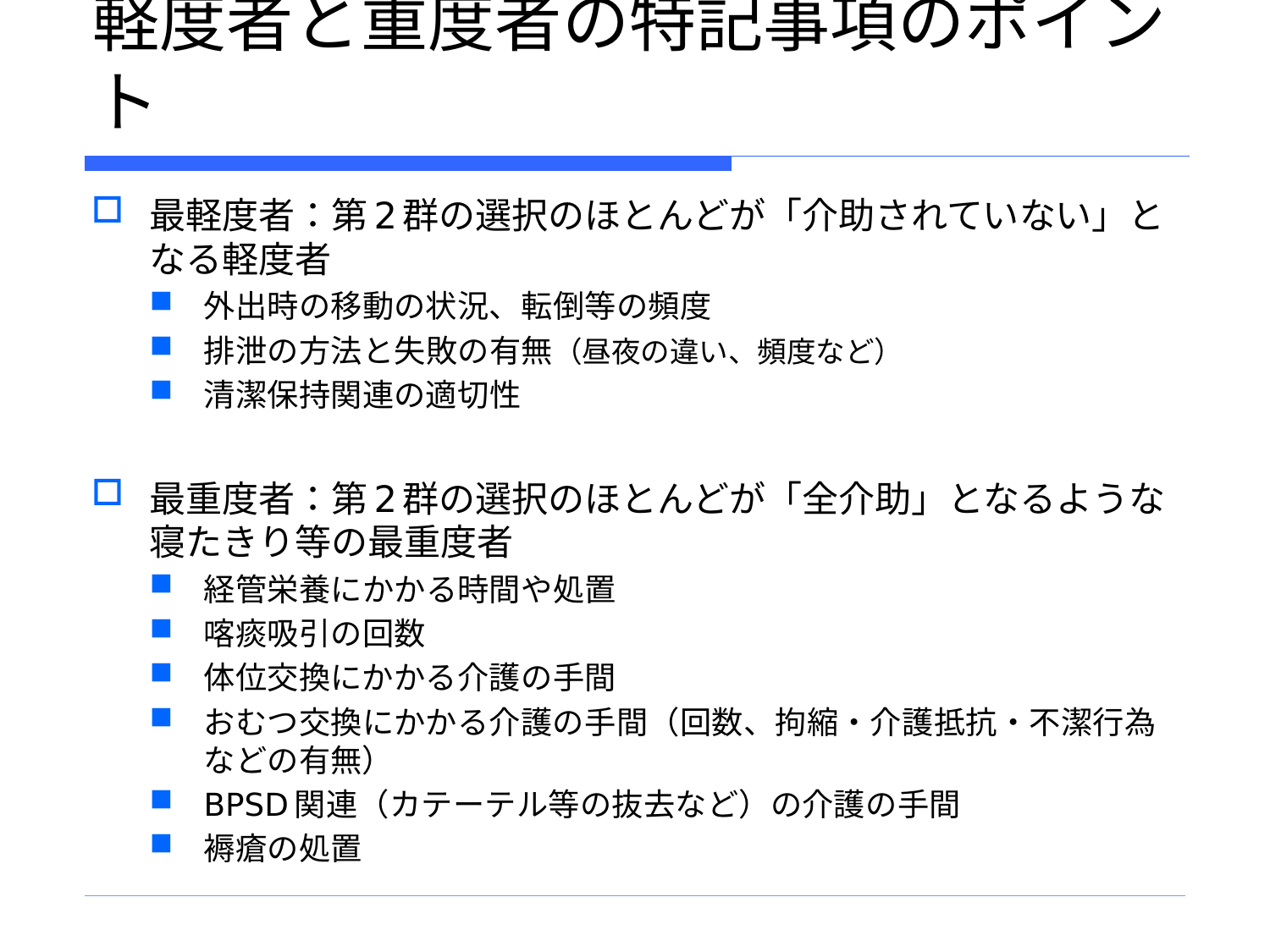

# 軽度者と重度者の特記事項のポイント
最軽度者：第2群の選択のほとんどが「介助されていない」となる軽度者
外出時の移動の状況、転倒等の頻度
排泄の方法と失敗の有無（昼夜の違い、頻度など）
清潔保持関連の適切性

最重度者：第2群の選択のほとんどが「全介助」となるような寝たきり等の最重度者
経管栄養にかかる時間や処置
喀痰吸引の回数
体位交換にかかる介護の手間
おむつ交換にかかる介護の手間（回数、拘縮・介護抵抗・不潔行為などの有無）
BPSD関連（カテーテル等の抜去など）の介護の手間
褥瘡の処置